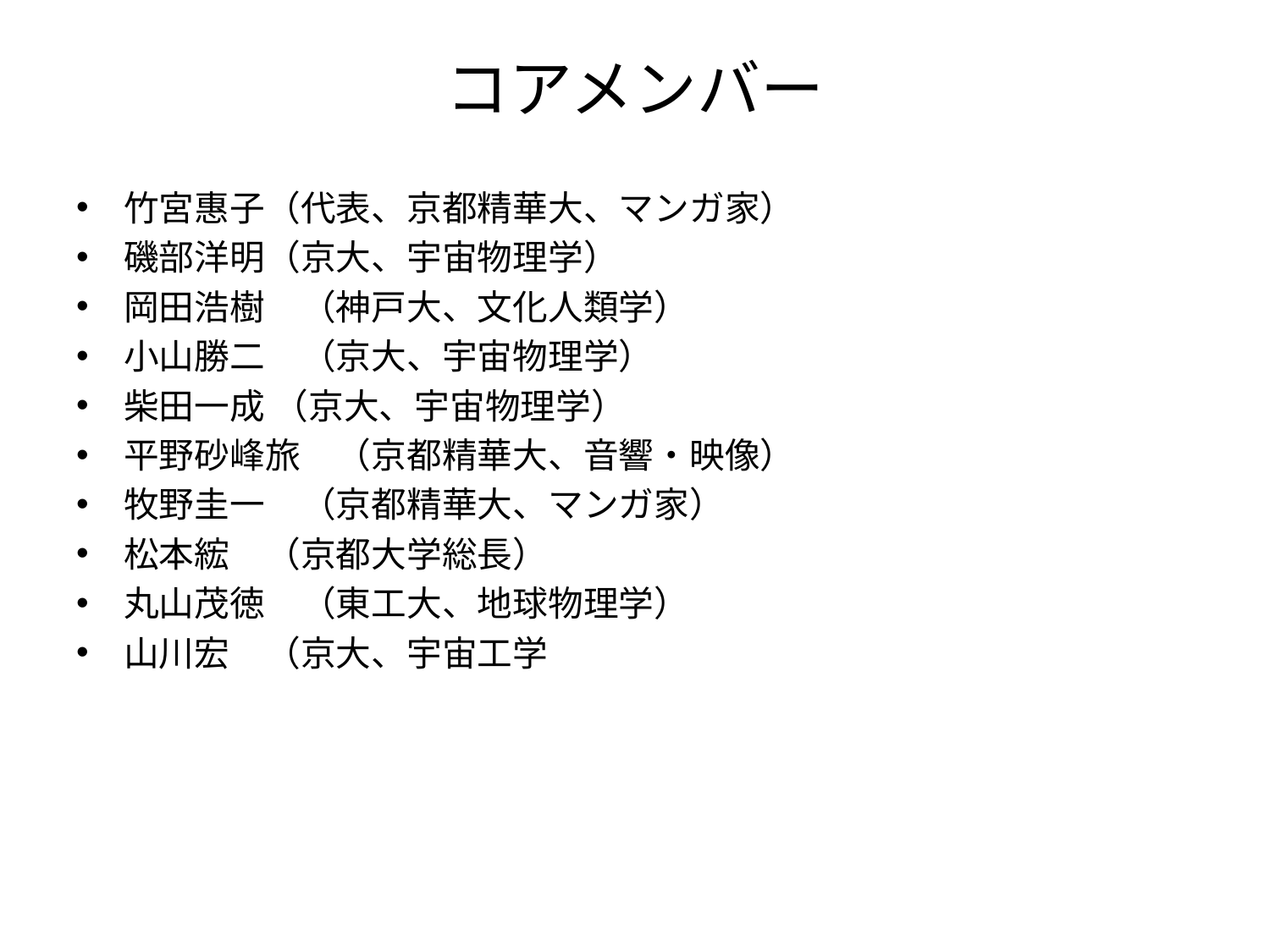

# コアメンバー
竹宮惠子（代表、京都精華大、マンガ家）
磯部洋明（京大、宇宙物理学）
岡田浩樹　（神戸大、文化人類学）
小山勝二　（京大、宇宙物理学）
柴田一成 （京大、宇宙物理学）
平野砂峰旅　（京都精華大、音響・映像）
牧野圭一　（京都精華大、マンガ家）
松本綋　（京都大学総長）
丸山茂徳　（東工大、地球物理学）
山川宏　（京大、宇宙工学